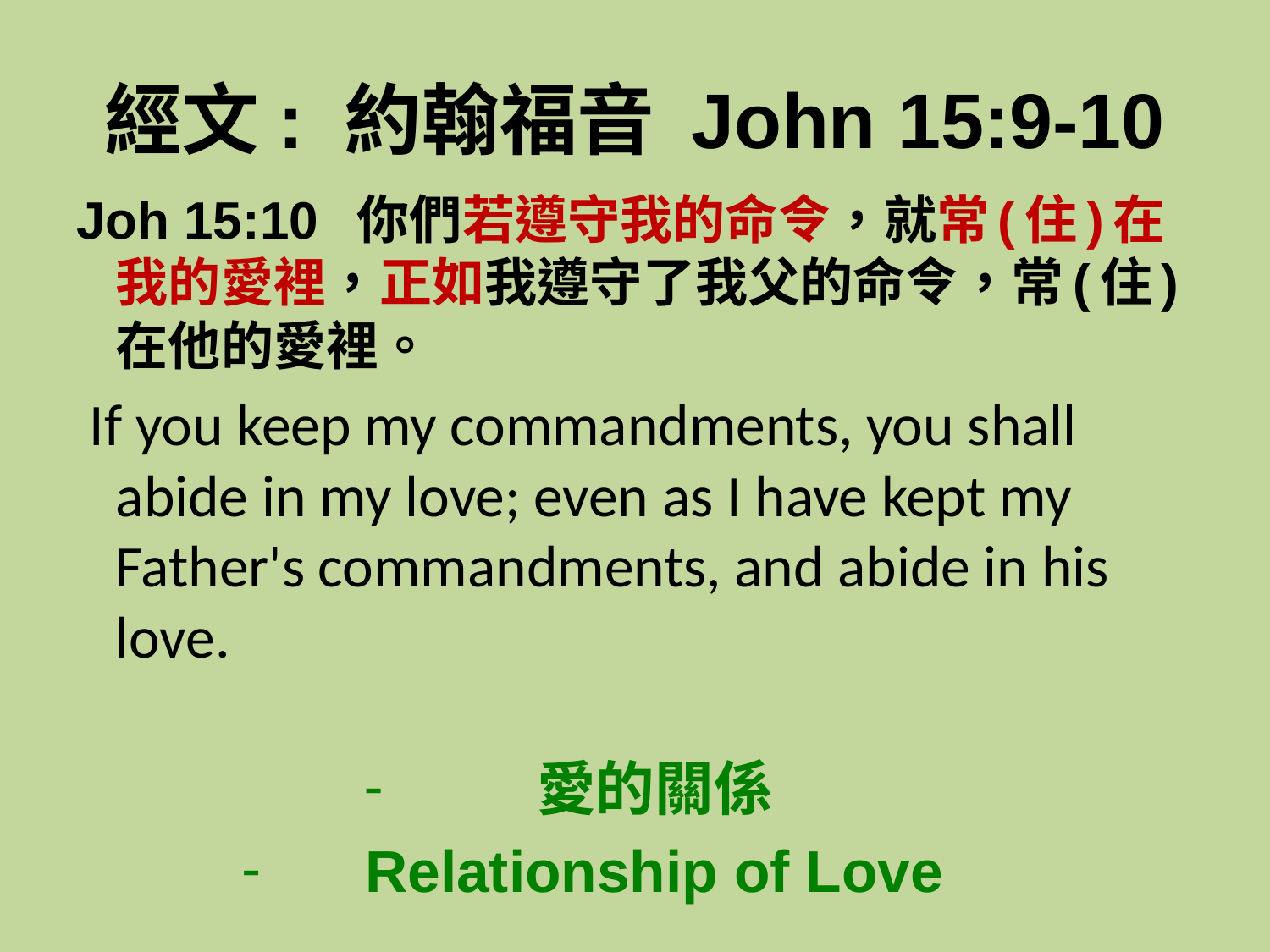

# 經文: 約翰福音 John 15:9-10
Joh 15:10  你們若遵守我的命令，就常(住)在我的愛裡，正如我遵守了我父的命令，常(住)在他的愛裡。
 If you keep my commandments, you shall abide in my love; even as I have kept my Father's commandments, and abide in his love.

愛的關係
Relationship of Love